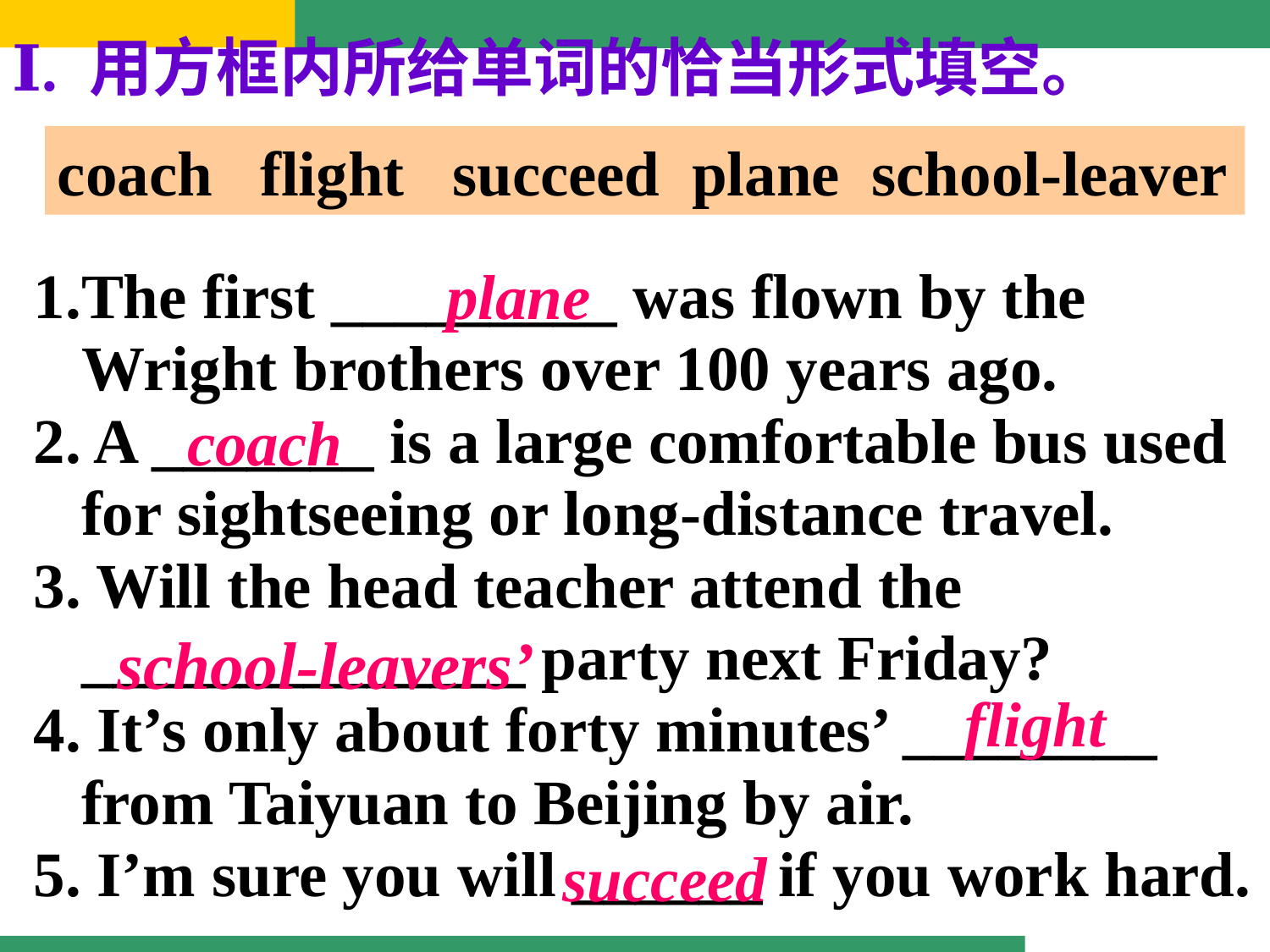

Ⅰ. 用方框内所给单词的恰当形式填空。
coach   flight   succeed  plane  school-leaver
plane
The first _________ was flown by the
   Wright brothers over 100 years ago.
2. A _______ is a large comfortable bus used for sightseeing or long-distance travel.
3. Will the head teacher attend the ______________ party next Friday?
4. It’s only about forty minutes’ ________ from Taiyuan to Beijing by air.
5. I’m sure you will ______ if you work hard.
coach
school-leavers’
flight
succeed